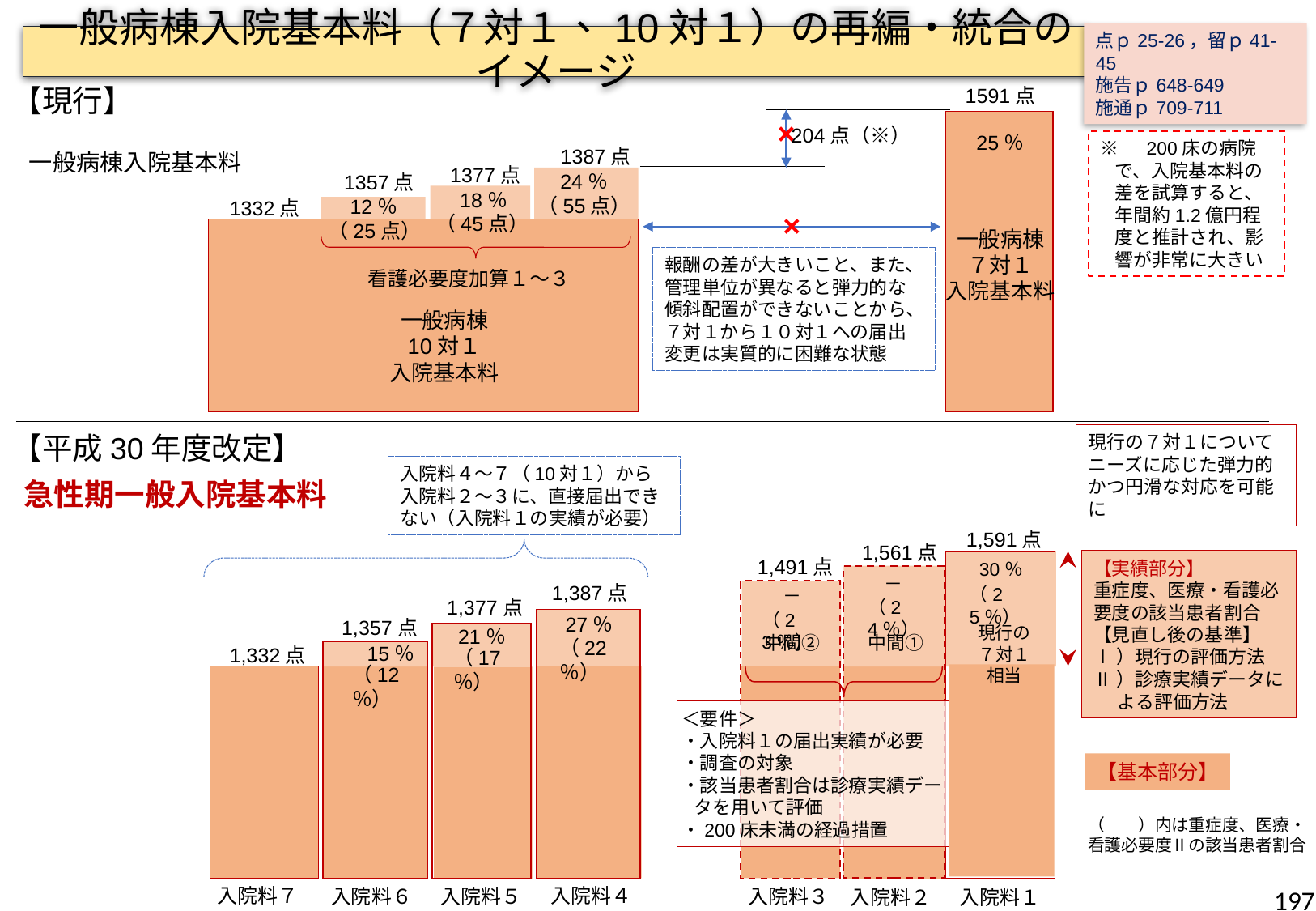

点ｐ25-26，留ｐ41-45
施告ｐ648-649
施通ｐ709-711
一般病棟入院基本料（７対１、10対１）の再編・統合のイメージ
【現行】
1591点

×

204点（※）
25％
※　200床の病院で、入院基本料の差を試算すると、年間約1.2億円程度と推計され、影響が非常に大きい
1387点
一般病棟入院基本料
1377点
24％
1357点

18％

（55点）
12％
1332点

×
（45点）
（25点）

一般病棟
７対１
入院基本料
報酬の差が大きいこと、また、管理単位が異なると弾力的な傾斜配置ができないことから、７対１から１０対１への届出変更は実質的に困難な状態
看護必要度加算１～３
一般病棟
10対１
入院基本料

【平成30年度改定】
現行の７対１について
ニーズに応じた弾力的かつ円滑な対応を可能に
入院料４～７（10対１）から入院料２～３に、直接届出できない（入院料１の実績が必要）
急性期一般入院基本料
1,591点
1,561点
1,491点
【実績部分】
重症度、医療・看護必要度の該当患者割合
【見直し後の基準】
Ⅰ）現行の評価方法
Ⅱ）診療実績データによる評価方法
30％

－
1,387点
（25％）
－

1,377点
（24％）
（23％）
 27％
1,357点

現行の
７対１
相当
 21％

中間②
中間①
（22％）
 　15％
1,332点
（17％）

（12％）

＜要件＞
・入院料１の届出実績が必要
・調査の対象
・該当患者割合は診療実績データを用いて評価
・200床未満の経過措置
【基本部分】
（　　）内は重症度、医療・看護必要度Ⅱの該当患者割合
197
入院料７
入院料４
入院料６
入院料５
入院料３
入院料２
入院料１